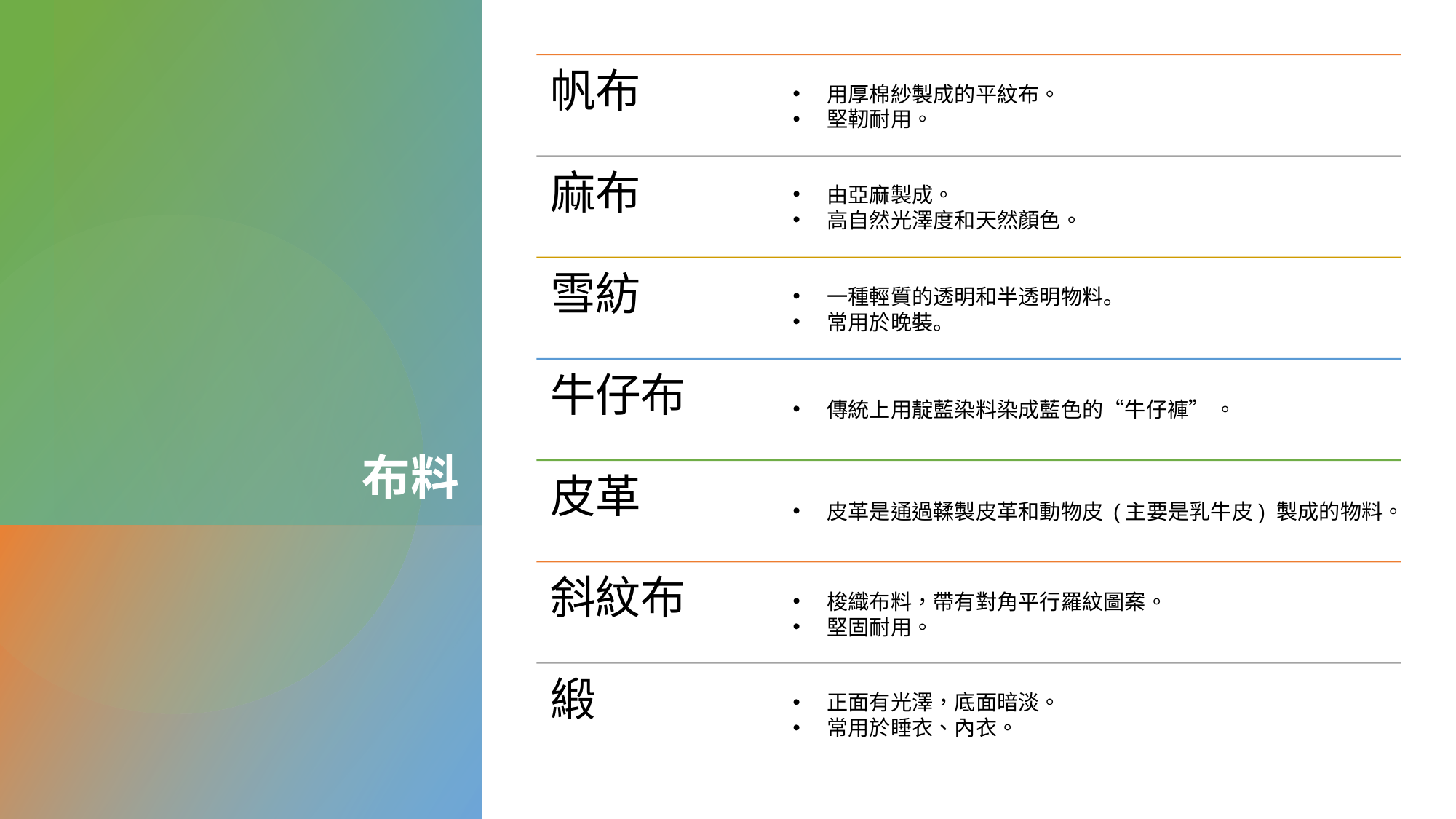

帆布
麻布
雪紡
牛仔布
皮革
斜紋布
緞
用厚棉紗製成的平紋布。
堅靭耐用。
# 布料

由亞麻製成。
高自然光澤度和天然顏色。

一種輕質的透明和半透明物料。
常用於晚裝。
傳統上用靛藍染料染成藍色的“牛仔褲” 。

皮革是通過鞣製皮革和動物皮 (主要是乳牛皮) 製成的物料。
梭織布料，帶有對角平行羅紋圖案。
堅固耐用。
正面有光澤，底面暗淡。
常用於睡衣、內衣。